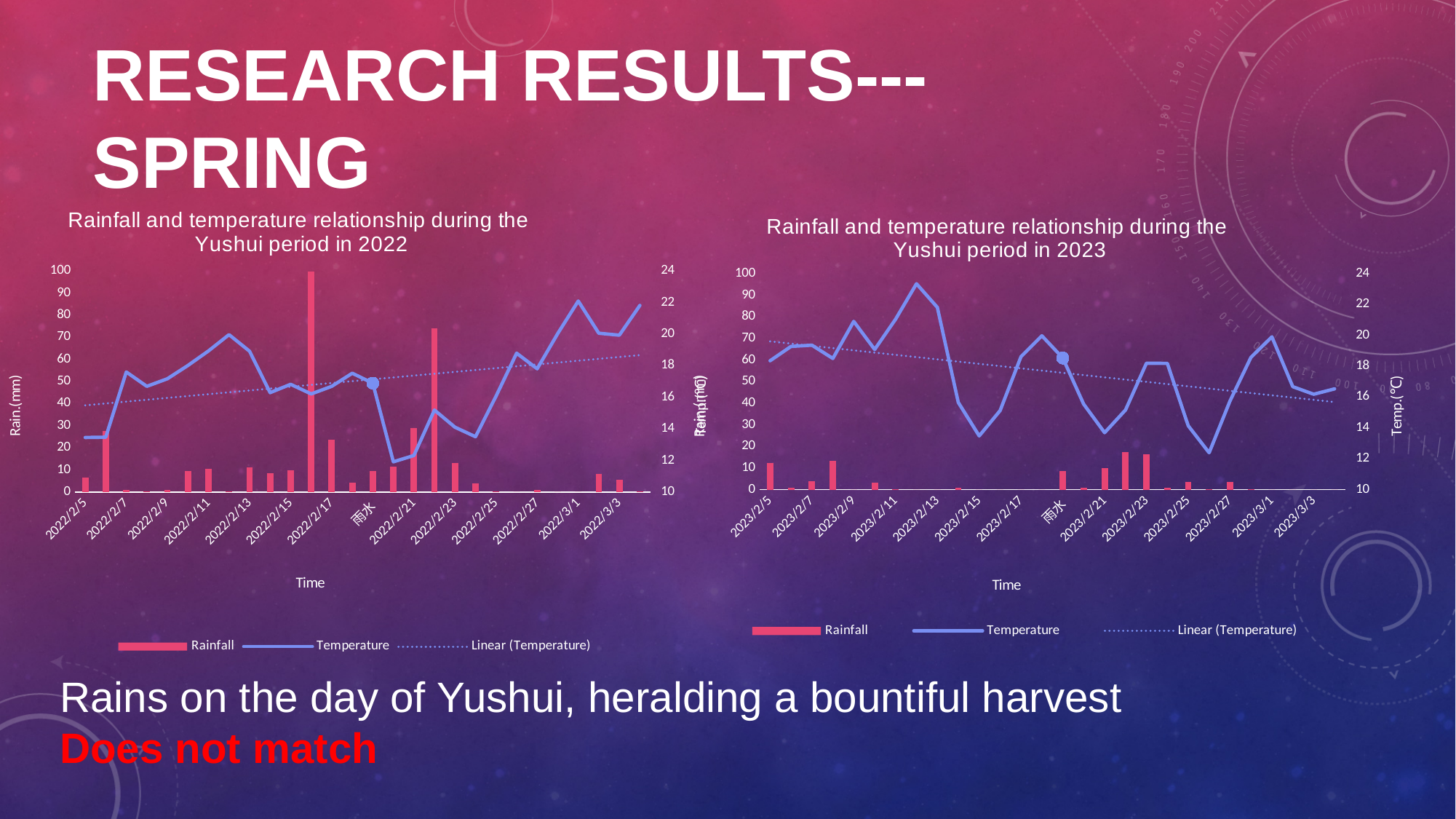

# Research results---spring

### Chart: Rainfall and temperature relationship during the
 Yushui period in 2022

| Category | Rainfall | Temperature |
|---|---|---|
| 2022/2/5 | 6.4 | 13.45 |
| 2022/2/6 | 27.6 | 13.47 |
| 2022/2/7 | 1.0 | 17.6 |
| 2022/2/8 | 0.2 | 16.69 |
| 2022/2/9 | 1.0 | 17.17 |
| 2022/2/10 | 9.6 | 18.01 |
| 2022/2/11 | 10.4 | 18.93 |
| 2022/2/12 | 0.2 | 19.96 |
| 2022/2/13 | 11.0 | 18.91 |
| 2022/2/14 | 8.4 | 16.29 |
| 2022/2/15 | 9.8 | 16.82 |
| 2022/2/16 | 99.8 | 16.21 |
| 2022/2/17 | 23.8 | 16.69 |
| 2022/2/18 | 4.2 | 17.52 |
| 雨水 | 9.4 | 16.89 |
| 2022/2/20 | 11.6 | 11.91 |
| 2022/2/21 | 29.0 | 12.31 |
| 2022/2/22 | 74.0 | 15.19 |
| 2022/2/23 | 13.0 | 14.1 |
| 2022/2/24 | 3.8 | 13.5 |
| 2022/2/25 | 0.2 | 16.07 |
| 2022/2/26 | 0.0 | 18.79 |
| 2022/2/27 | 1.0 | 17.8 |
| 2022/2/28 | 0.0 | 20.03 |
| 2022/3/1 | 0.0 | 22.09 |
| 2022/3/2 | 8.2 | 20.05 |
| 2022/3/3 | 5.4 | 19.93 |
| 2022/3/4 | 0.2 | 21.81 |

### Chart: Rainfall and temperature relationship during the
Yushui period in 2023

| Category | Rainfall | Temperature |
|---|---|---|
| 2023/2/5 | 12.4 | 18.35 |
| 2023/2/6 | 0.8 | 19.28 |
| 2023/2/7 | 3.8 | 19.36 |
| 2023/2/8 | 13.2 | 18.5 |
| 2023/2/9 | 0.0 | 20.9 |
| 2023/2/10 | 3.2 | 19.08 |
| 2023/2/11 | 0.2 | 21.04 |
| 2023/2/12 | 0.0 | 23.34 |
| 2023/2/13 | 0.0 | 21.81 |
| 2023/2/14 | 1.0 | 15.65 |
| 2023/2/15 | 0.0 | 13.48 |
| 2023/2/16 | 0.0 | 15.12 |
| 2023/2/17 | 0.0 | 18.62 |
| 2023/2/18 | 0.0 | 19.97 |
| 雨水 | 8.6 | 18.53 |
| 2023/2/20 | 0.8 | 15.54 |
| 2023/2/21 | 9.8 | 13.69 |
| 2023/2/22 | 17.4 | 15.16 |
| 2023/2/23 | 16.4 | 18.19 |
| 2023/2/24 | 0.8 | 18.18 |
| 2023/2/25 | 3.6 | 14.14 |
| 2023/2/26 | 0.2 | 12.39 |
| 2023/2/27 | 3.6 | 15.75 |
| 2023/2/28 | 0.2 | 18.57 |
| 2023/3/1 | 0.0 | 19.9 |
| 2023/3/2 | 0.0 | 16.67 |
| 2023/3/3 | 0.0 | 16.18 |
| 2023/3/4 | 0.0 | 16.53 |
Rains on the day of Yushui, heralding a bountiful harvest
Does not match